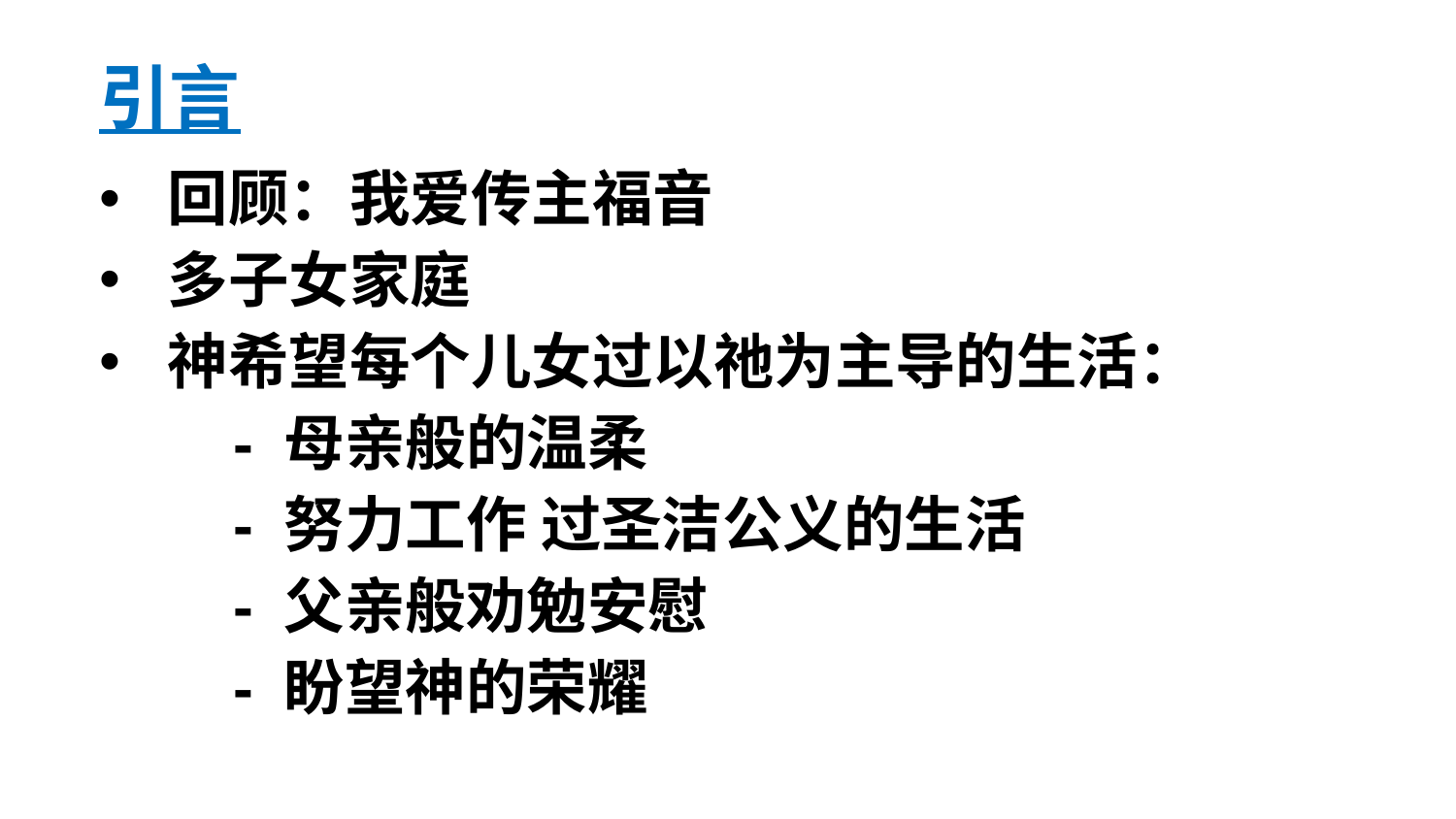

# 引言
回顾：我爱传主福音
多子女家庭
神希望每个儿女过以祂为主导的生活：
        - 母亲般的温柔
        - 努力工作 过圣洁公义的生活
        - 父亲般劝勉安慰
        - 盼望神的荣耀